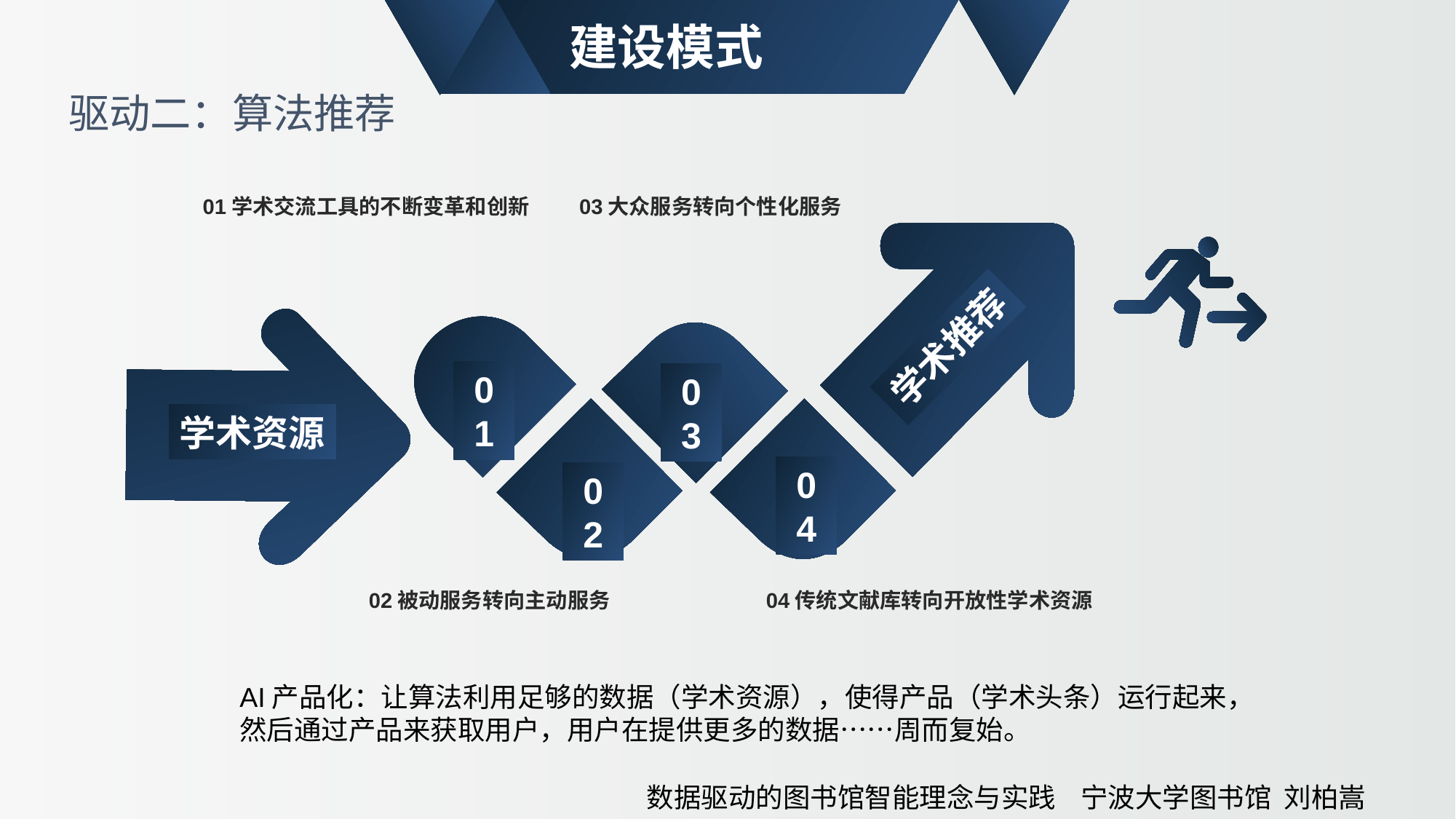

建设模式
驱动二：算法推荐
   03大众服务转向个性化服务

   01学术交流工具的不断变革和创新

学术推荐

01
03

04
02

学术资源
   02被动服务转向主动服务

   04传统文献库转向开放性学术资源

AI产品化：让算法利用足够的数据（学术资源），使得产品（学术头条）运行起来，然后通过产品来获取用户，用户在提供更多的数据……周而复始。
数据驱动的图书馆智能理念与实践    宁波大学图书馆  刘柏嵩